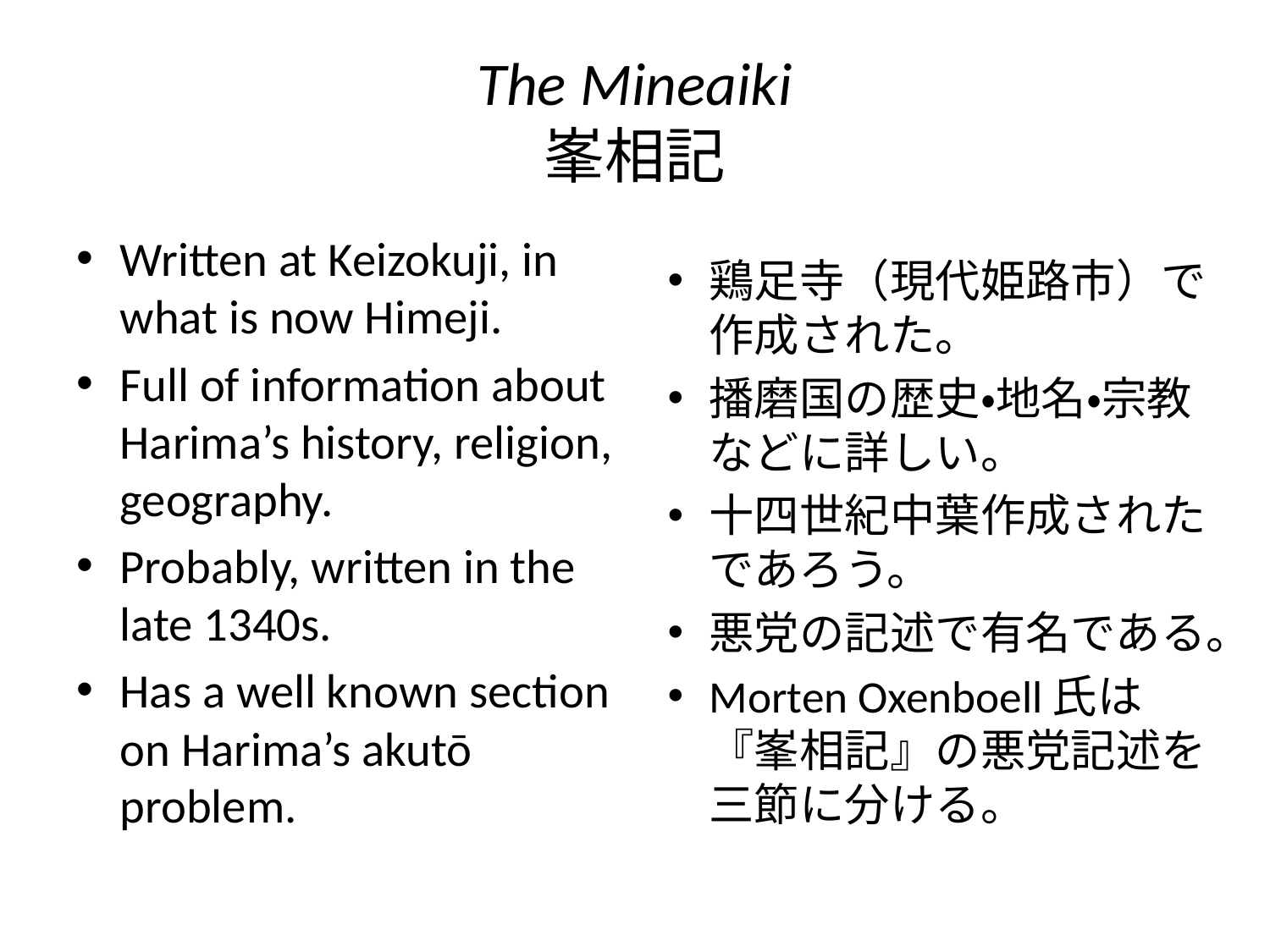

# The Mineaiki 峯相記
Written at Keizokuji, in what is now Himeji.
Full of information about Harima’s history, religion, geography.
Probably, written in the late 1340s.
Has a well known section on Harima’s akutō problem.
鶏足寺（現代姫路市）で作成された。
播磨国の歴史・地名・宗教などに詳しい。
十四世紀中葉作成されたであろう。
悪党の記述で有名である。
Morten Oxenboell氏は『峯相記』の悪党記述を三節に分ける。